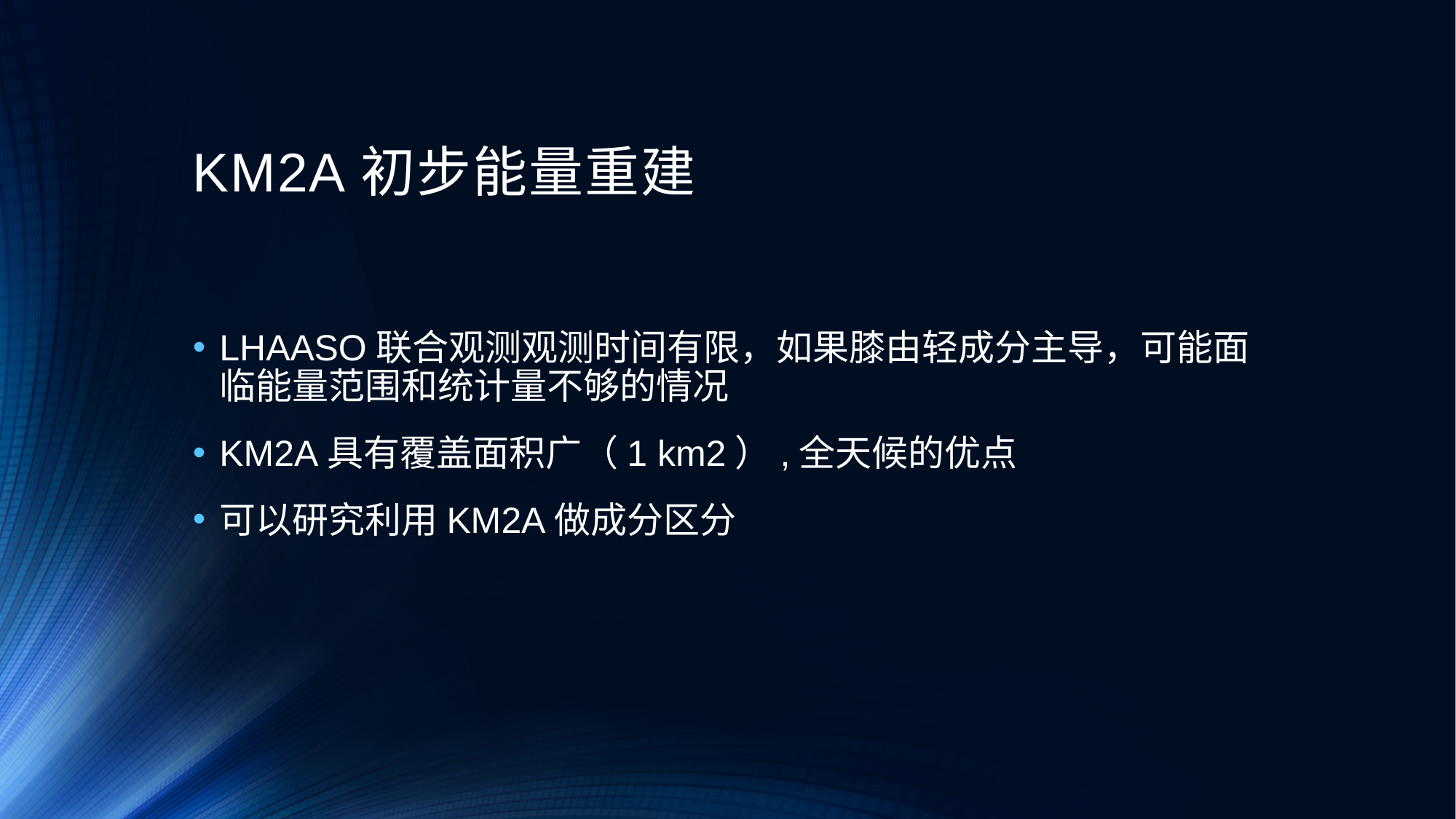

# KM2A初步能量重建
LHAASO联合观测观测时间有限，如果膝由轻成分主导，可能面临能量范围和统计量不够的情况
KM2A具有覆盖面积广（1 km2）,全天候的优点
可以研究利用KM2A做成分区分